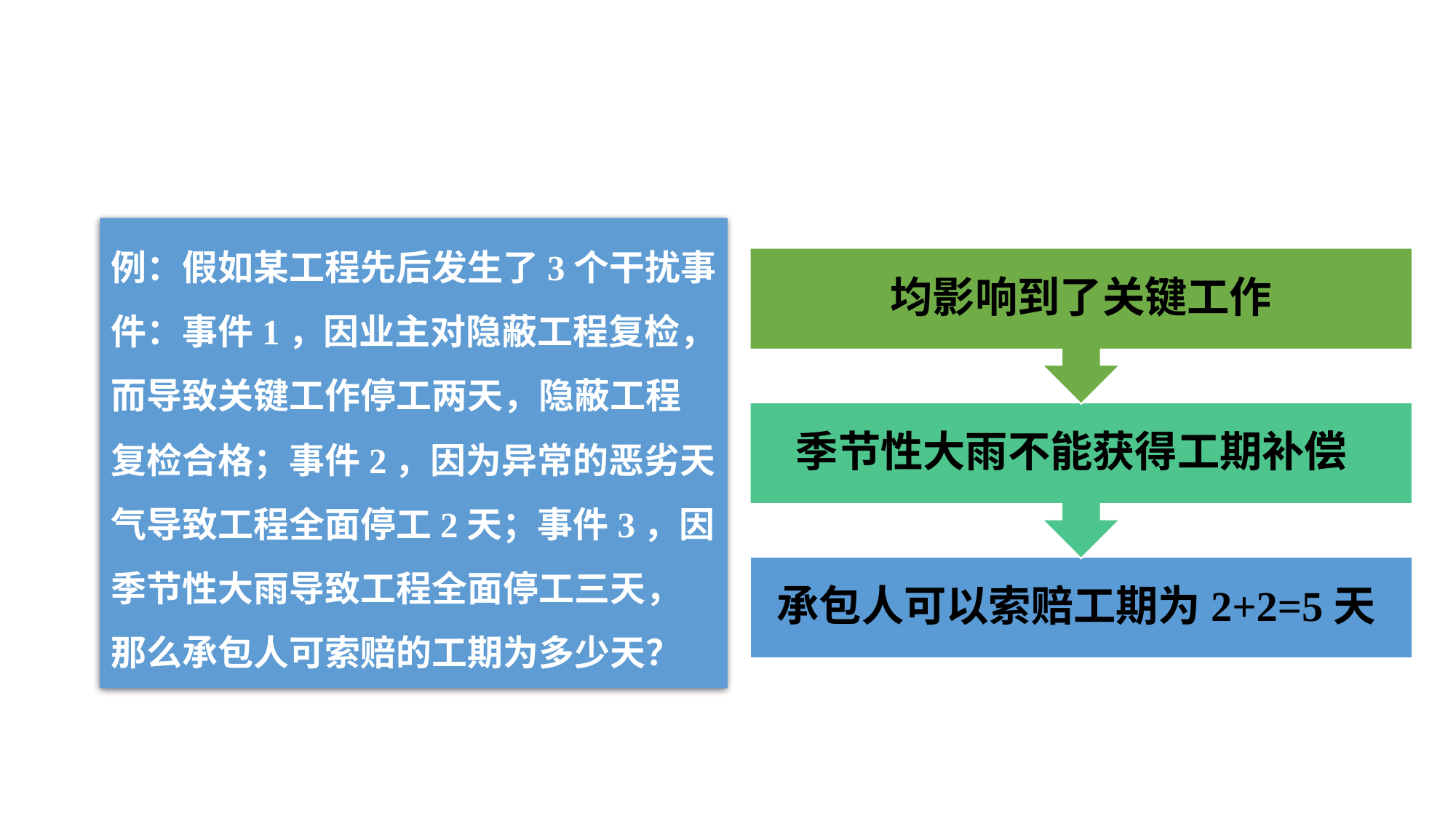

#
例：假如某工程先后发生了3个干扰事件：事件1，因业主对隐蔽工程复检，而导致关键工作停工两天，隐蔽工程复检合格；事件2，因为异常的恶劣天气导致工程全面停工2天；事件3，因季节性大雨导致工程全面停工三天，那么承包人可索赔的工期为多少天？
承包人可以索赔工期为2+2=5天
季节性大雨不能获得工期补偿
均影响到了关键工作